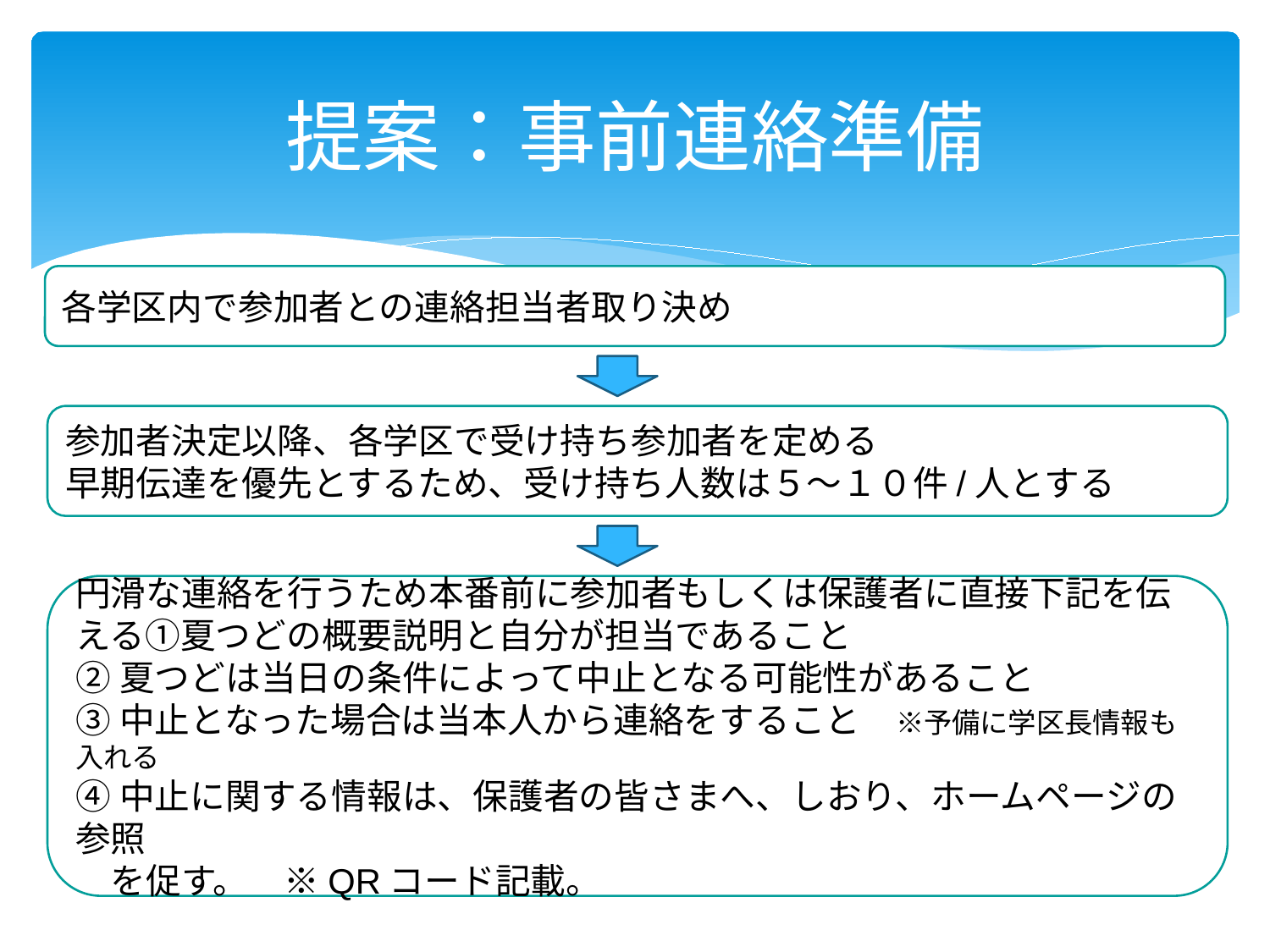

# 提案：事前連絡準備
各学区内で参加者との連絡担当者取り決め

参加者決定以降、各学区で受け持ち参加者を定める
早期伝達を優先とするため、受け持ち人数は５～１０件/人とする

円滑な連絡を行うため本番前に参加者もしくは保護者に直接下記を伝える①夏つどの概要説明と自分が担当であること
②夏つどは当日の条件によって中止となる可能性があること
③中止となった場合は当本人から連絡をすること　※予備に学区長情報も入れる
④中止に関する情報は、保護者の皆さまへ、しおり、ホームページの参照
　を促す。　※QRコード記載。